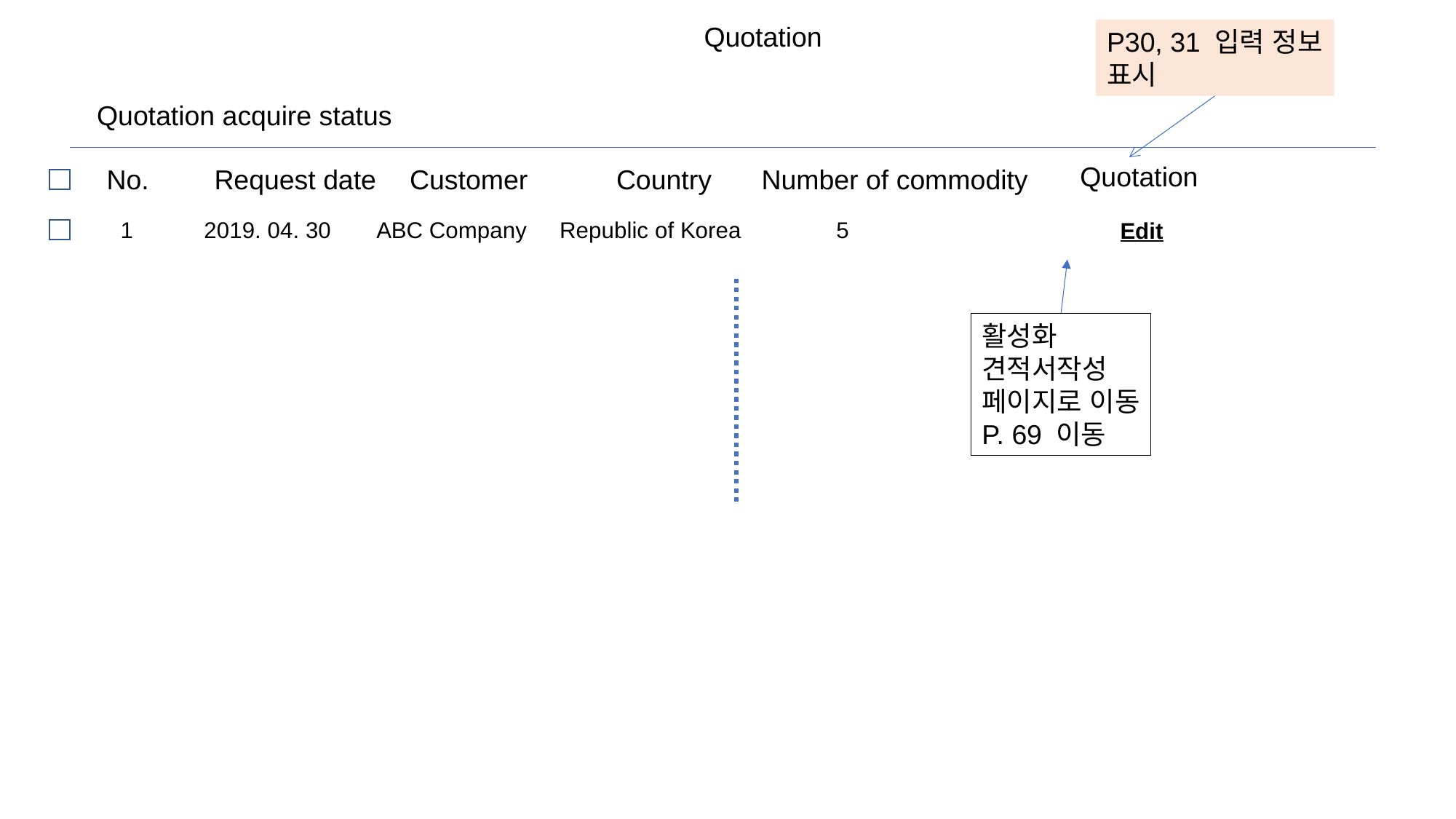

Quotation
P30, 31 입력 정보 표시
Quotation acquire status
Quotation
No.
Request date
Customer
Country
Number of commodity

Republic of Korea
1
2019. 04. 30
ABC Company
5
Edit

활성화
견적서작성
페이지로 이동
P. 69 이동